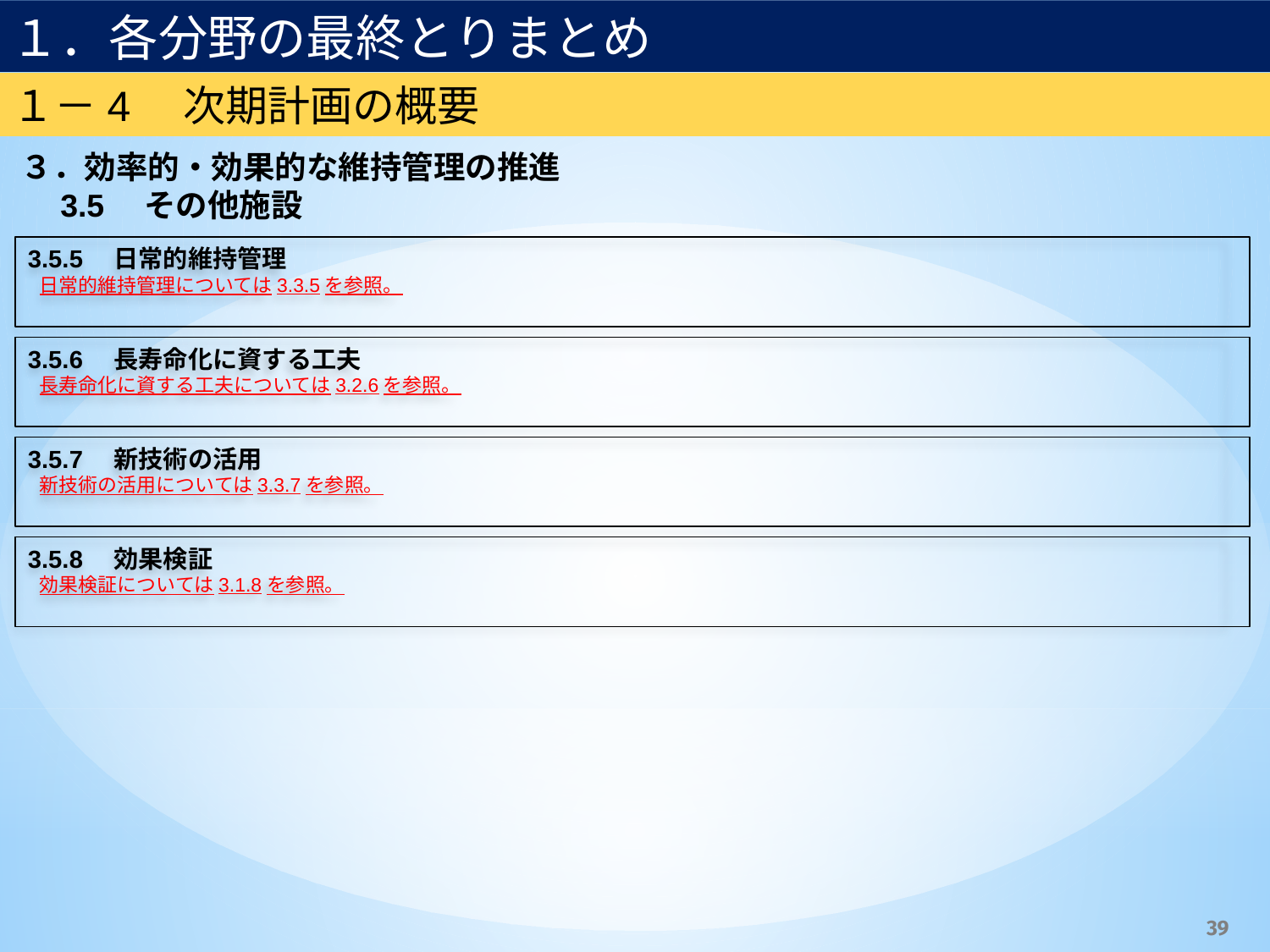

１．各分野の最終とりまとめ
１－4　次期計画の概要
３．効率的・効果的な維持管理の推進
　3.5　その他施設
3.5.5　日常的維持管理
日常的維持管理については3.3.5を参照。
3.5.6　長寿命化に資する工夫
長寿命化に資する工夫については3.2.6を参照。
3.5.7　新技術の活用
新技術の活用については3.3.7を参照。
3.5.8　効果検証
効果検証については3.1.8を参照。

39